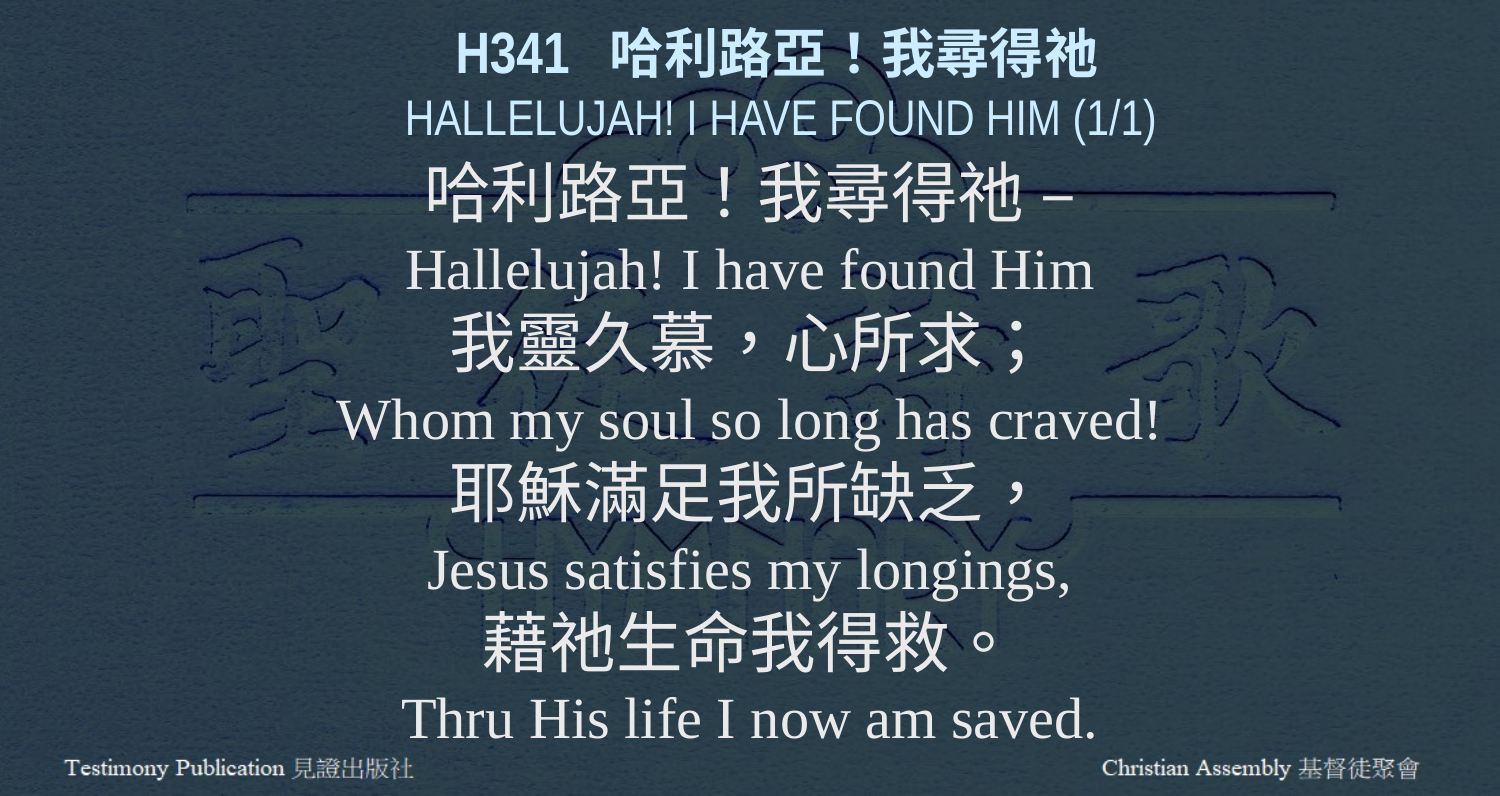

H341  哈利路亞！我尋得祂
HALLELUJAH! I HAVE FOUND HIM (1/1)
哈利路亞！我尋得祂 –
Hallelujah! I have found Him
我靈久慕，心所求；
Whom my soul so long has craved!
耶穌滿足我所缺乏，
Jesus satisfies my longings,
藉祂生命我得救。
Thru His life I now am saved.